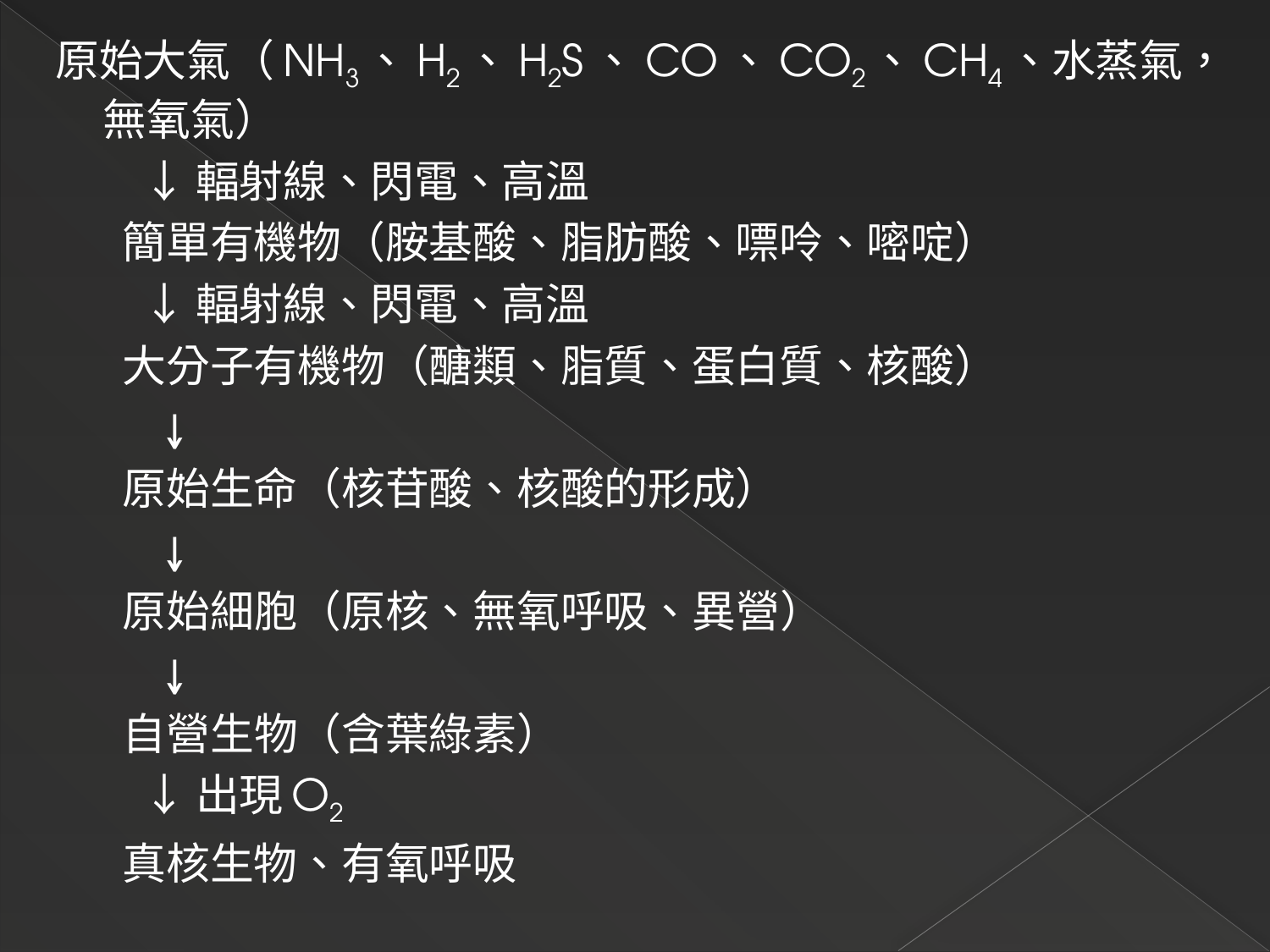

原始大氣（NH3、H2、H2S、CO、CO2、CH4、水蒸氣，無氧氣）
         ↓輻射線、閃電、高溫
      簡單有機物（胺基酸、脂肪酸、嘌呤、嘧啶）
         ↓輻射線、閃電、高溫
      大分子有機物（醣類、脂質、蛋白質、核酸）
         ↓
      原始生命（核苷酸、核酸的形成）
         ↓
      原始細胞（原核、無氧呼吸、異營）
         ↓
      自營生物（含葉綠素）
         ↓出現O2
      真核生物、有氧呼吸